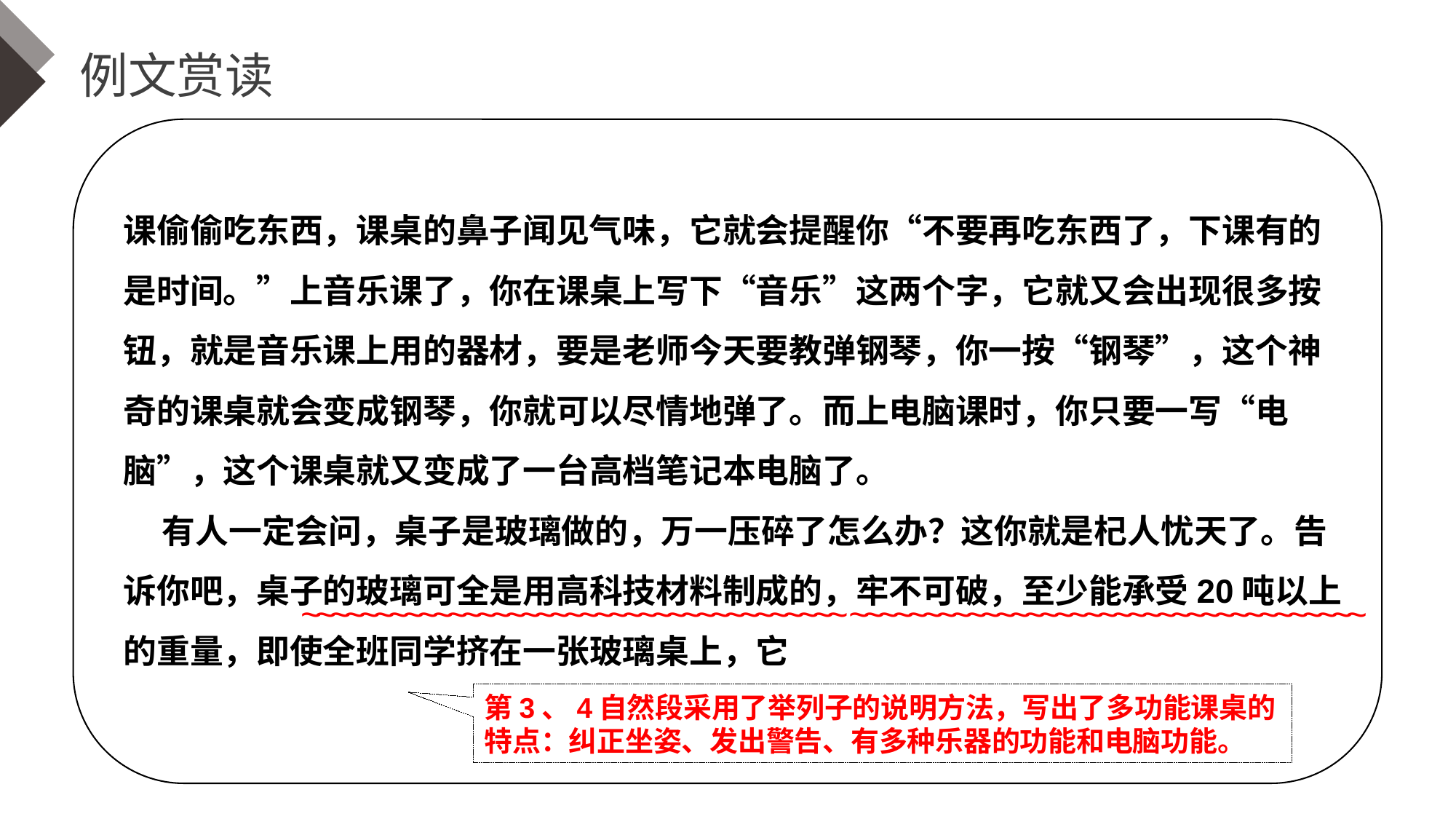

例文赏读
课偷偷吃东西，课桌的鼻子闻见气味，它就会提醒你“不要再吃东西了，下课有的是时间。”上音乐课了，你在课桌上写下“音乐”这两个字，它就又会出现很多按钮，就是音乐课上用的器材，要是老师今天要教弹钢琴，你一按“钢琴”，这个神奇的课桌就会变成钢琴，你就可以尽情地弹了。而上电脑课时，你只要一写“电脑”，这个课桌就又变成了一台高档笔记本电脑了。
    有人一定会问，桌子是玻璃做的，万一压碎了怎么办？这你就是杞人忧天了。告诉你吧，桌子的玻璃可全是用高科技材料制成的，牢不可破，至少能承受20吨以上的重量，即使全班同学挤在一张玻璃桌上，它
~~~~~~~~~~~~~~~~~~~~~~~~~~~~~~~~~~~~~  ~~~~~~~~~~~~~~~~~~~~~~~~~~~~~~~~~~~

第3、4自然段采用了举列子的说明方法，写出了多功能课桌的特点：纠正坐姿、发出警告、有多种乐器的功能和电脑功能。